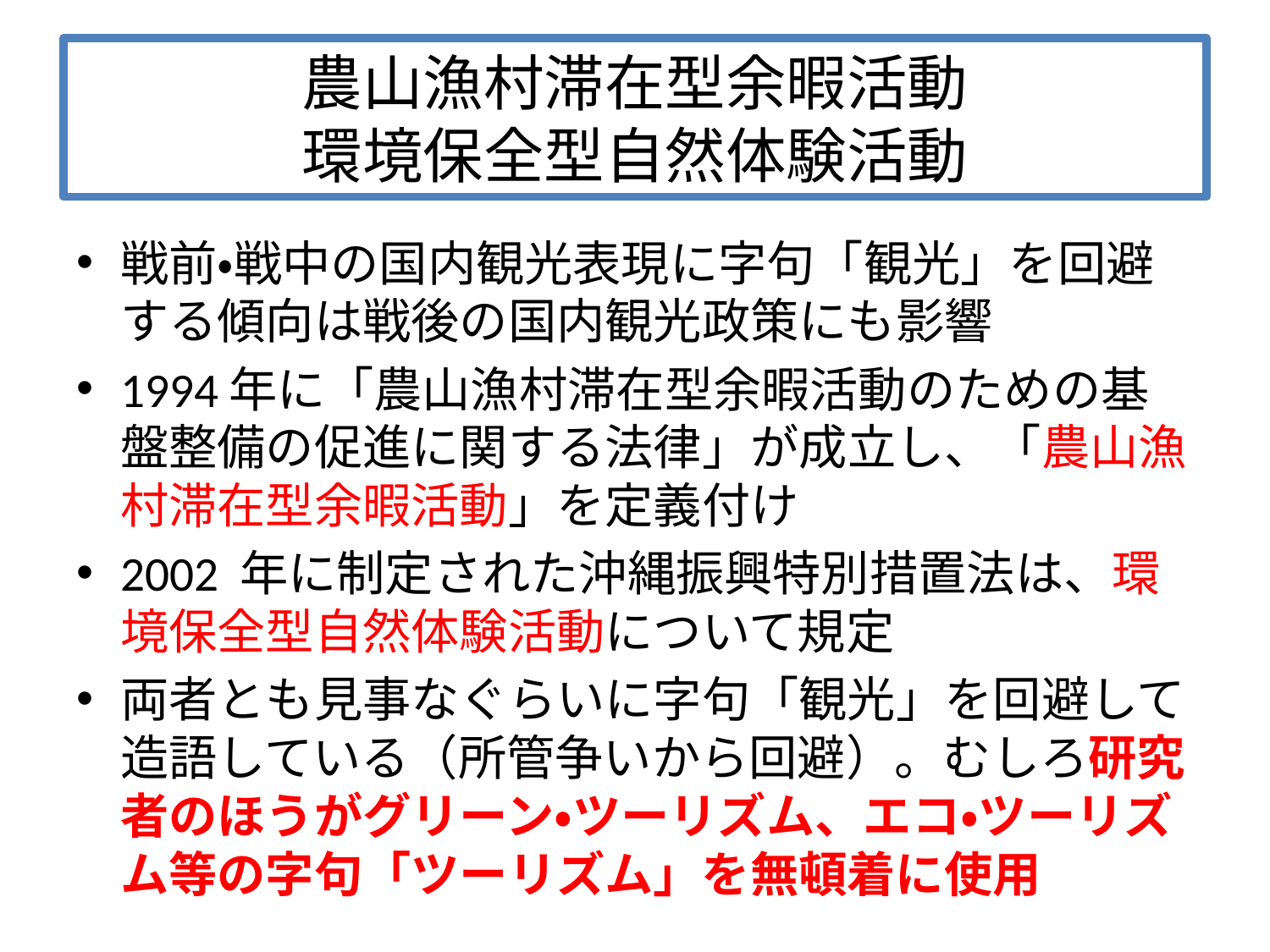

# 農山漁村滞在型余暇活動 環境保全型自然体験活動
戦前・戦中の国内観光表現に字句「観光」を回避する傾向は戦後の国内観光政策にも影響
1994年に「農山漁村滞在型余暇活動のための基盤整備の促進に関する法律」が成立し、「農山漁村滞在型余暇活動」を定義付け
2002 年に制定された沖縄振興特別措置法は、環境保全型自然体験活動について規定
両者とも見事なぐらいに字句「観光」を回避して造語している（所管争いから回避）。むしろ研究者のほうがグリーン・ツーリズム、エコ・ツーリズム等の字句「ツーリズム」を無頓着に使用